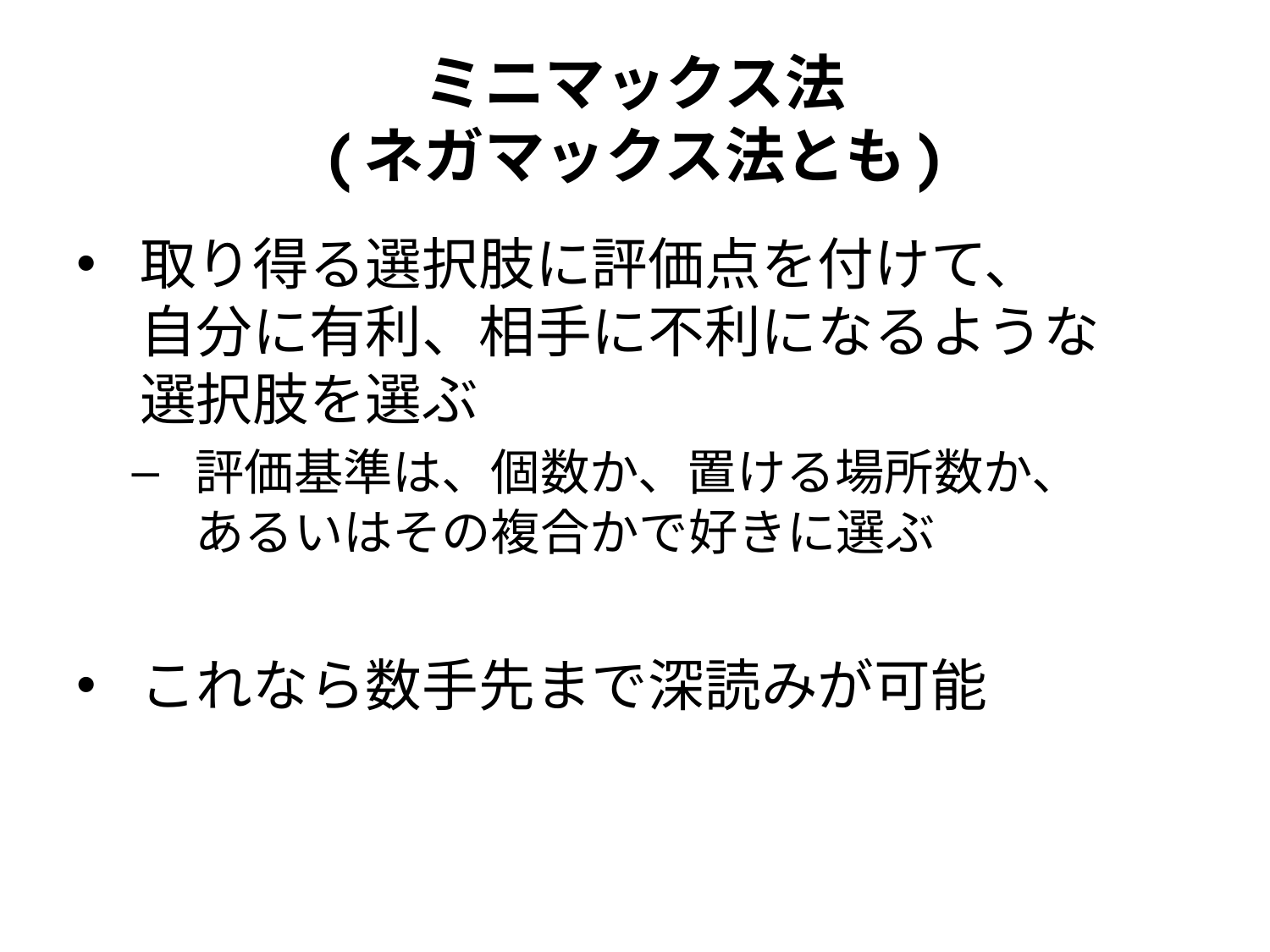

# ミニマックス法 (ネガマックス法とも)
取り得る選択肢に評価点を付けて、
自分に有利、相手に不利になるような
選択肢を選ぶ
評価基準は、個数か、置ける場所数か、
あるいはその複合かで好きに選ぶ

これなら数手先まで深読みが可能